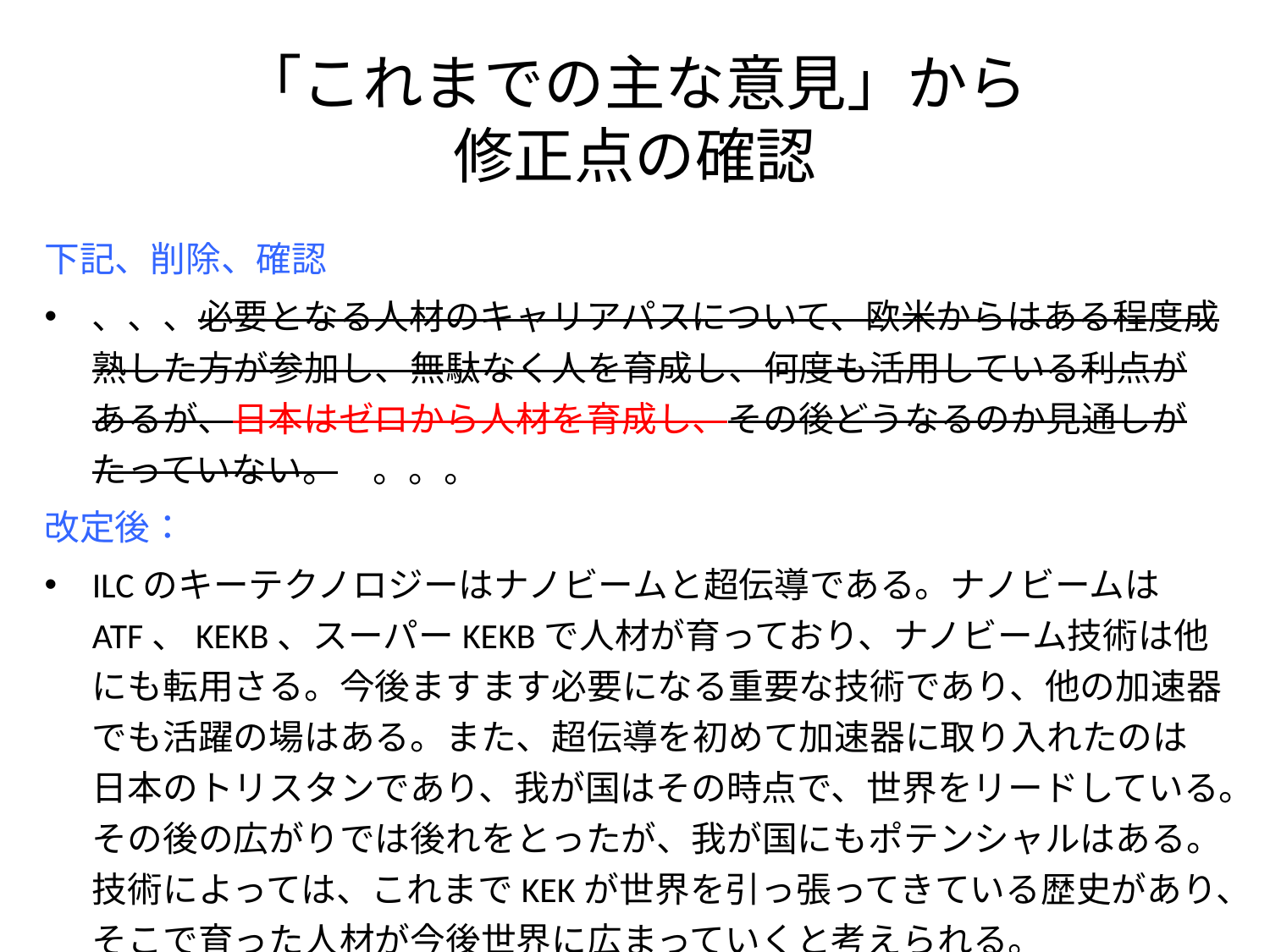

# 「これまでの主な意見」から 修正点の確認
下記、削除、確認
、、、必要となる人材のキャリアパスについて、欧米からはある程度成熟した方が参加し、無駄なく人を育成し、何度も活用している利点があるが、日本はゼロから人材を育成し、その後どうなるのか見通しがたっていない。　。。。
改定後：
ILCのキーテクノロジーはナノビームと超伝導である。ナノビームはATF、KEKB、スーパーKEKBで人材が育っており、ナノビーム技術は他にも転用さる。今後ますます必要になる重要な技術であり、他の加速器でも活躍の場はある。また、超伝導を初めて加速器に取り入れたのは日本のトリスタンであり、我が国はその時点で、世界をリードしている。その後の広がりでは後れをとったが、我が国にもポテンシャルはある。技術によっては、これまでKEKが世界を引っ張ってきている歴史があり、そこで育った人材が今後世界に広まっていくと考えられる。